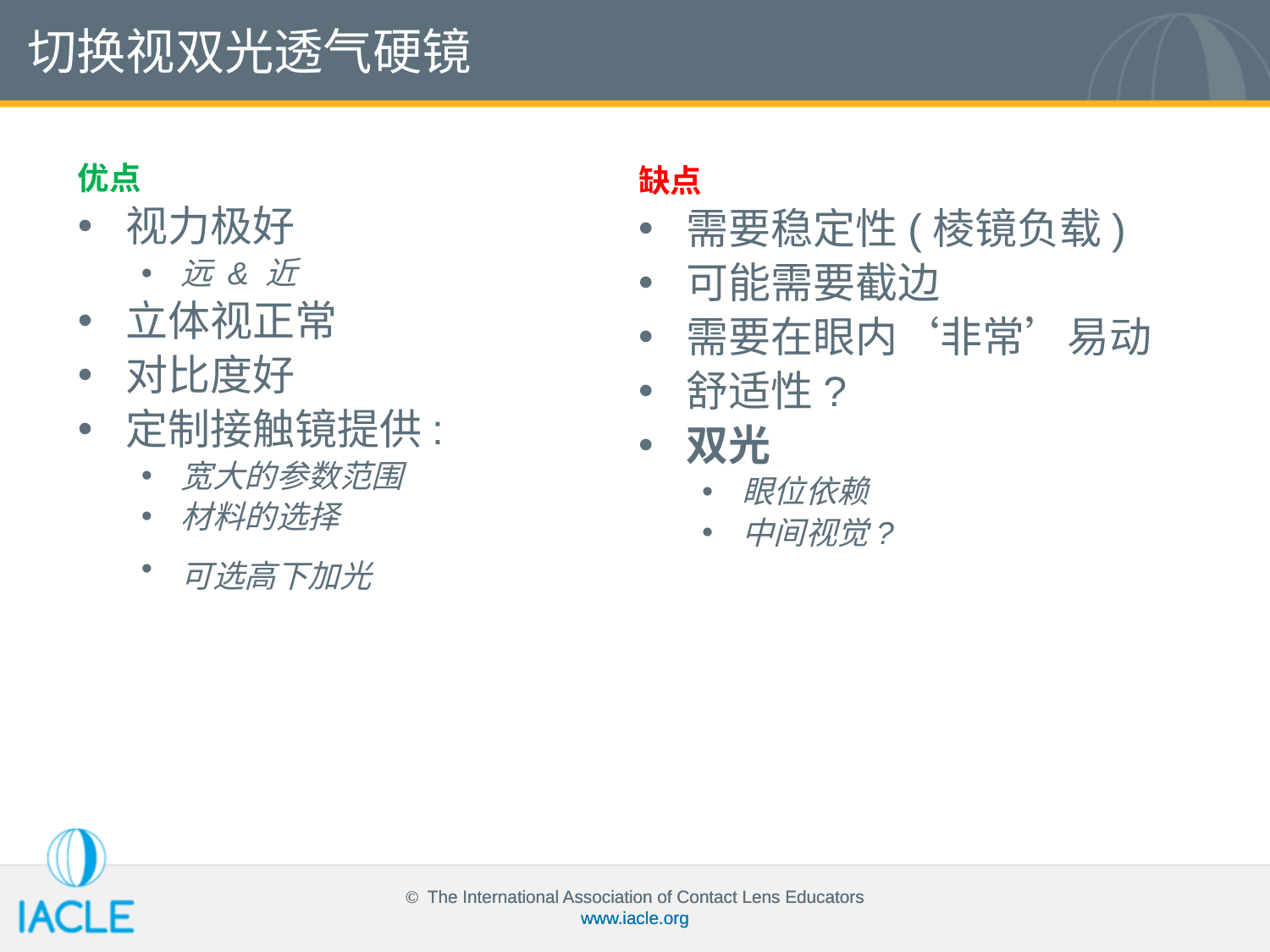

切换视双光透气硬镜
优点
视力极好
远 & 近
立体视正常
对比度好
定制接触镜提供:
宽大的参数范围
材料的选择
可选高下加光

缺点
需要稳定性(棱镜负载)
可能需要截边
需要在眼内‘非常’易动
舒适性?
双光
眼位依赖
中间视觉?